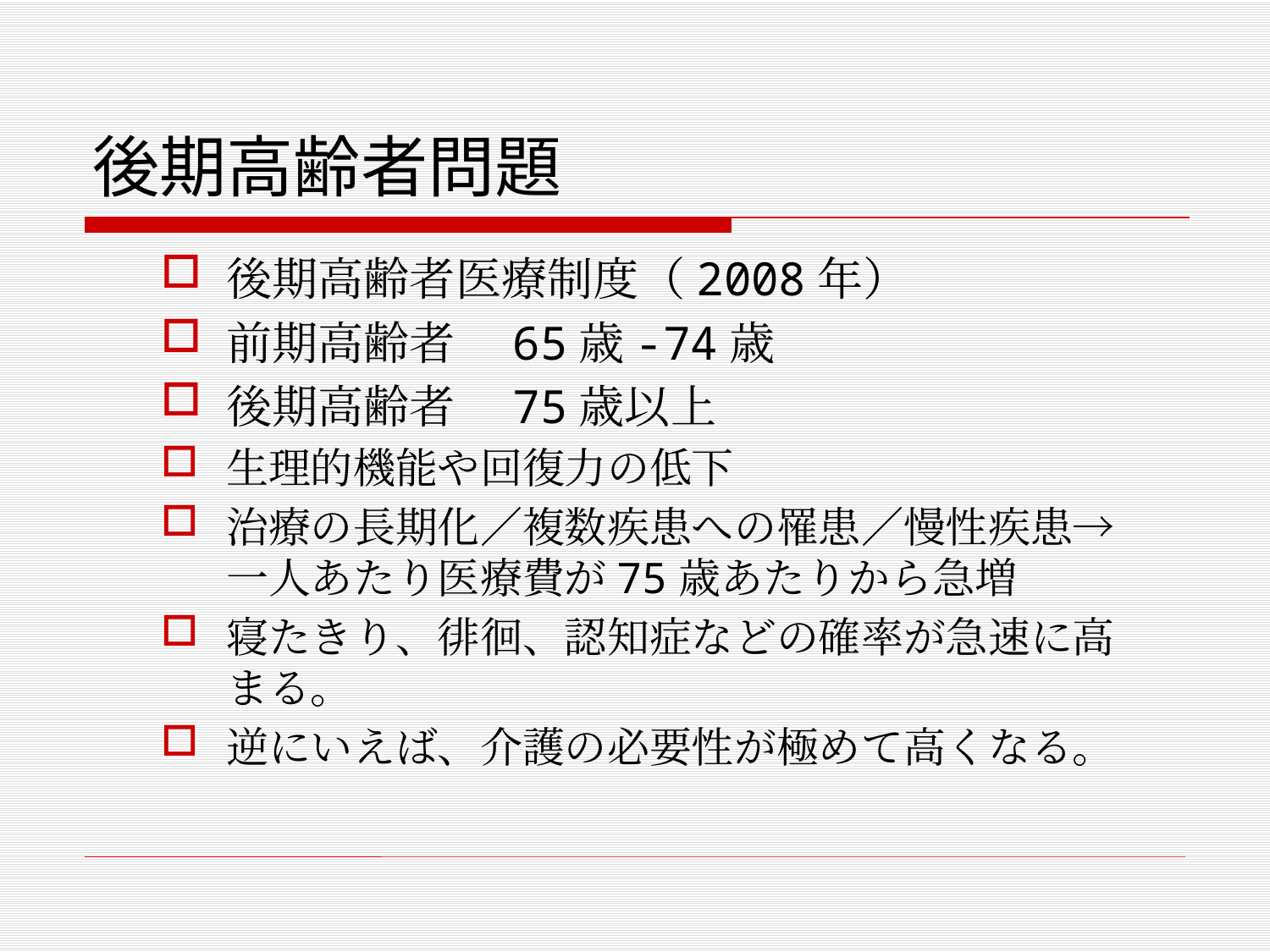

# 後期高齢者問題
後期高齢者医療制度（2008年）
前期高齢者　65歳-74歳
後期高齢者　75歳以上
生理的機能や回復力の低下
治療の長期化／複数疾患への罹患／慢性疾患→一人あたり医療費が75歳あたりから急増
寝たきり、徘徊、認知症などの確率が急速に高まる。
逆にいえば、介護の必要性が極めて高くなる。